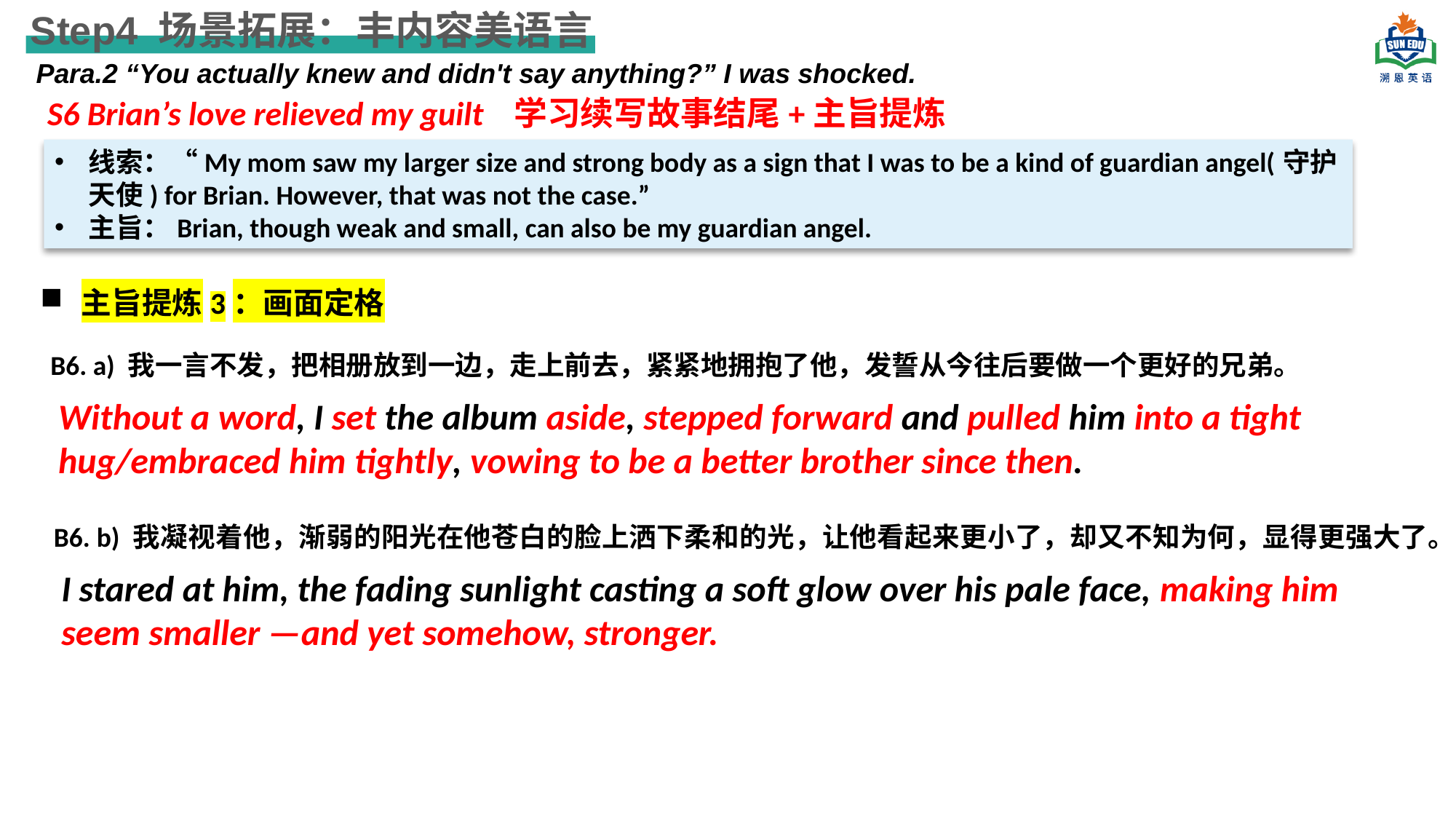

Step4 场景拓展：丰内容美语言

Para.2 “You actually knew and didn't say anything?” I was shocked.
S6 Brian’s love relieved my guilt   学习续写故事结尾+主旨提炼
线索：“My mom saw my larger size and strong body as a sign that I was to be a kind of guardian angel(守护天使) for Brian. However, that was not the case.”
主旨：Brian, though weak and small, can also be my guardian angel.
主旨提炼3：画面定格
B6. a) 我一言不发，把相册放到一边，走上前去，紧紧地拥抱了他，发誓从今往后要做一个更好的兄弟。
Without a word, I set the album aside, stepped forward and pulled him into a tight hug/embraced him tightly, vowing to be a better brother since then.
B6. b) 我凝视着他，渐弱的阳光在他苍白的脸上洒下柔和的光，让他看起来更小了，却又不知为何，显得更强大了。
I stared at him, the fading sunlight casting a soft glow over his pale face, making him seem smaller —and yet somehow, stronger.